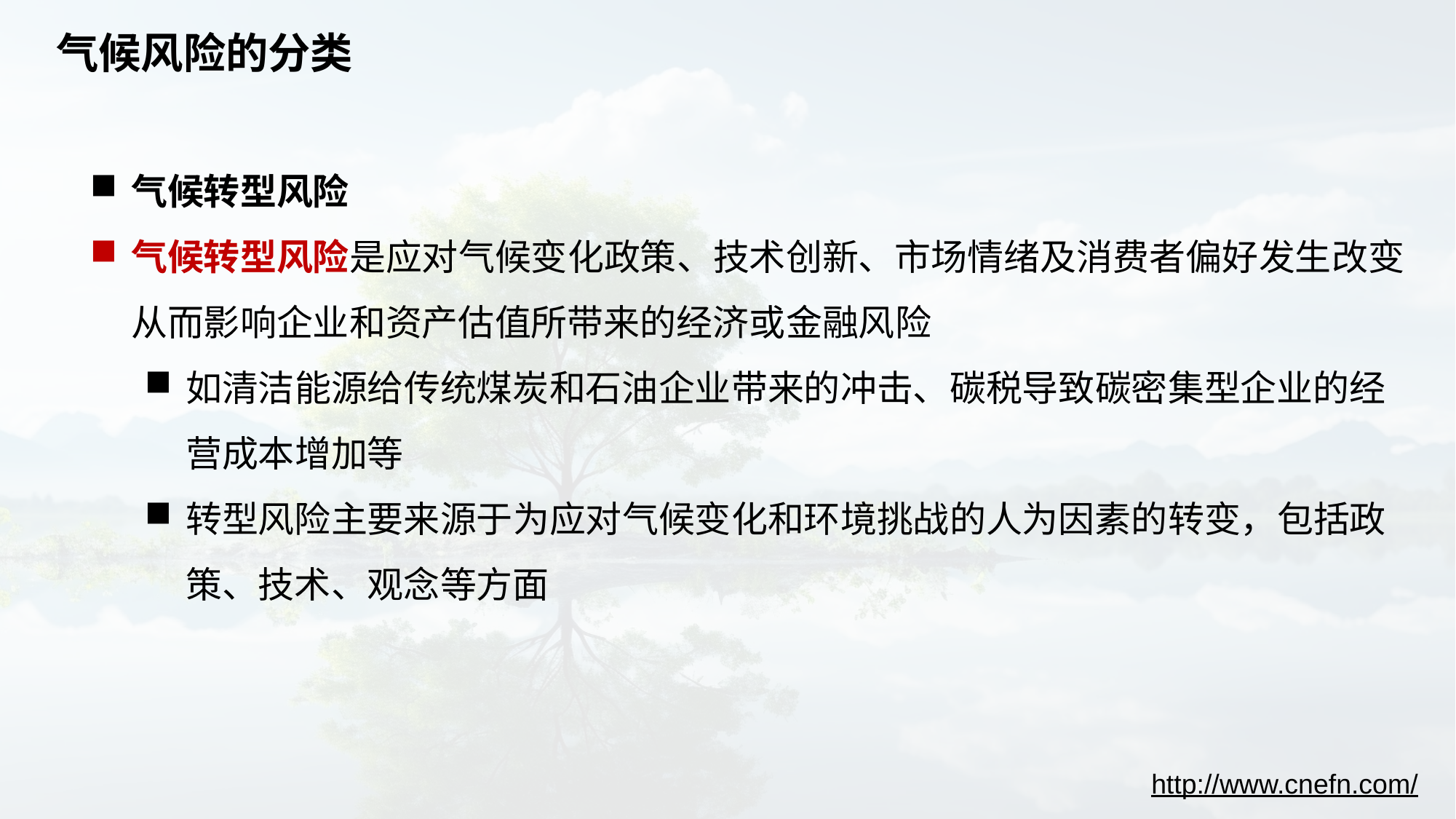

# 气候风险的分类
气候转型风险
气候转型风险是应对气候变化政策、技术创新、市场情绪及消费者偏好发生改变从而影响企业和资产估值所带来的经济或金融风险
如清洁能源给传统煤炭和石油企业带来的冲击、碳税导致碳密集型企业的经营成本增加等
转型风险主要来源于为应对气候变化和环境挑战的人为因素的转变，包括政策、技术、观念等方面